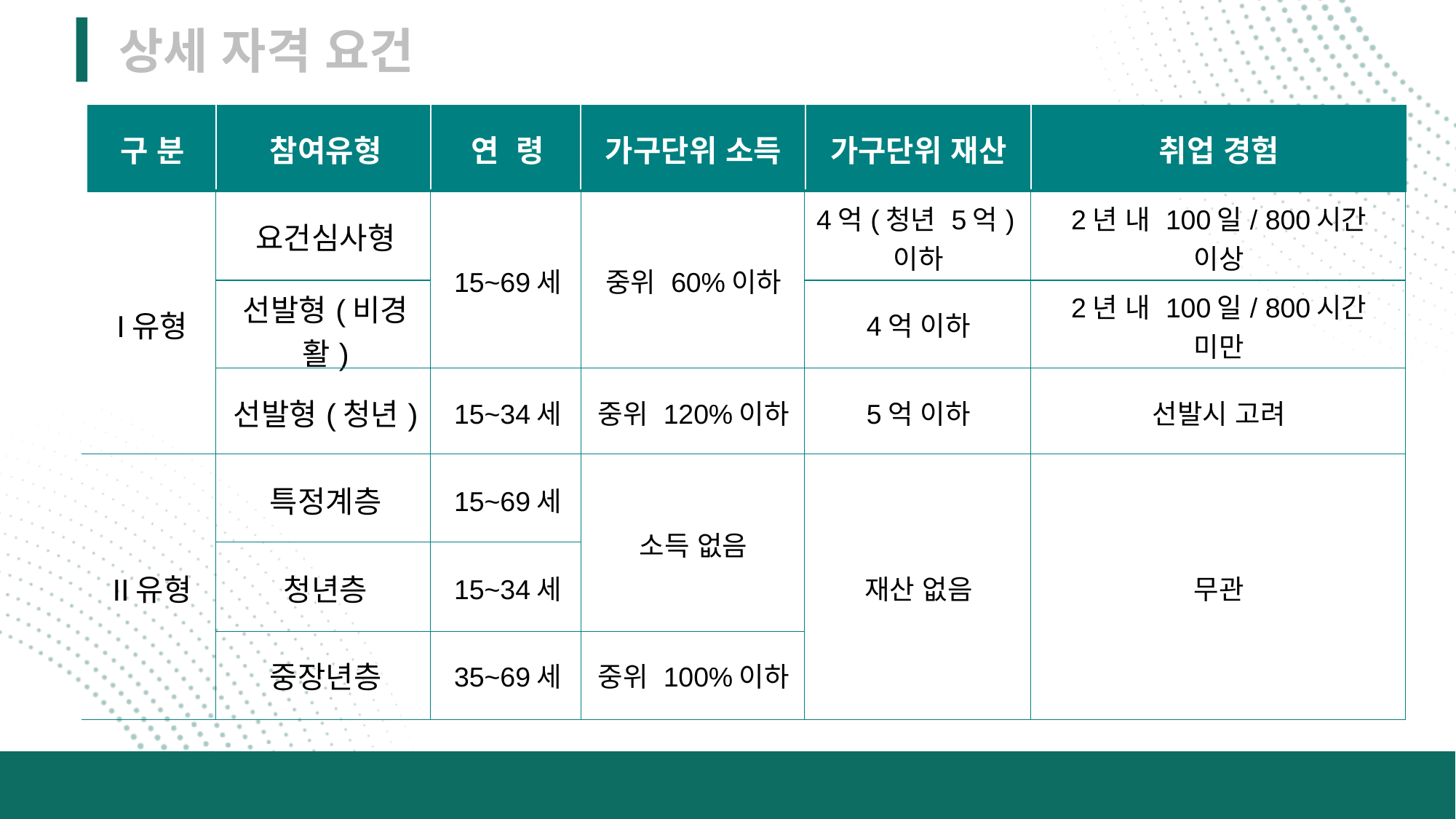

상세 자격 요건

| 구 분 | 참여유형 | 연 령 | 가구단위 소득 | 가구단위 재산 | 취업 경험 |
| --- | --- | --- | --- | --- | --- |
| I유형 | 요건심사형 | 15~69세 | 중위 60%이하 | 4억(청년 5억)이하 | 2년 내 100일/ 800시간 이상 |
|  | 선발형(비경활) |  |  | 4억 이하 | 2년 내 100일/ 800시간 미만 |
|  | 선발형(청년) | 15~34세 | 중위 120%이하 | 5억 이하 | 선발시 고려 |
| II유형 | 특정계층 | 15~69세 | 소득 없음 | 재산 없음 | 무관 |
|  | 청년층 | 15~34세 |  |  |  |
|  | 중장년층 | 35~69세 | 중위 100%이하 |  |  |